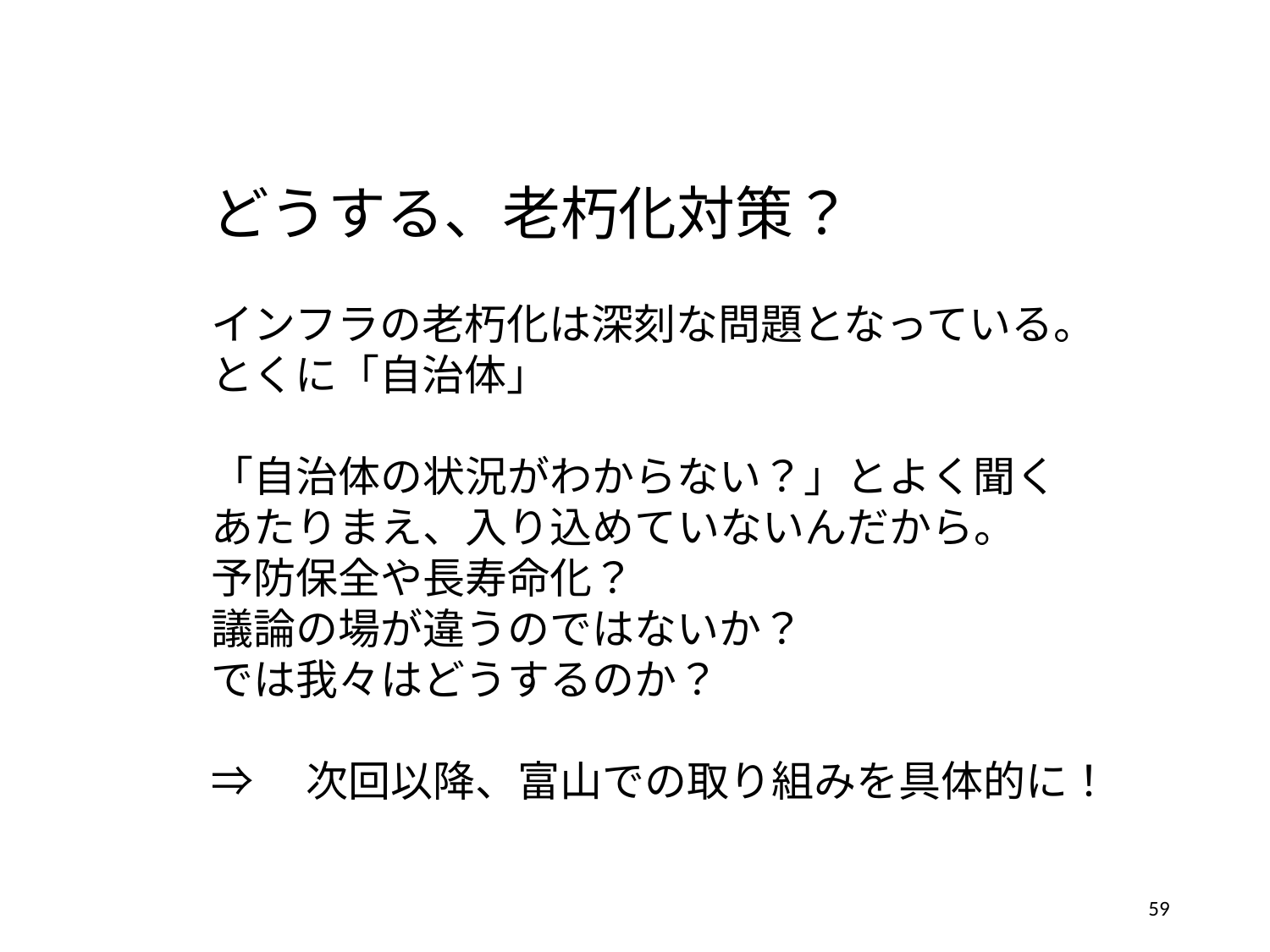

どうする、老朽化対策？

インフラの老朽化は深刻な問題となっている。
とくに「自治体」

「自治体の状況がわからない？」とよく聞く
あたりまえ、入り込めていないんだから。
予防保全や長寿命化？
議論の場が違うのではないか？
では我々はどうするのか？

⇒　次回以降、富山での取り組みを具体的に！
59